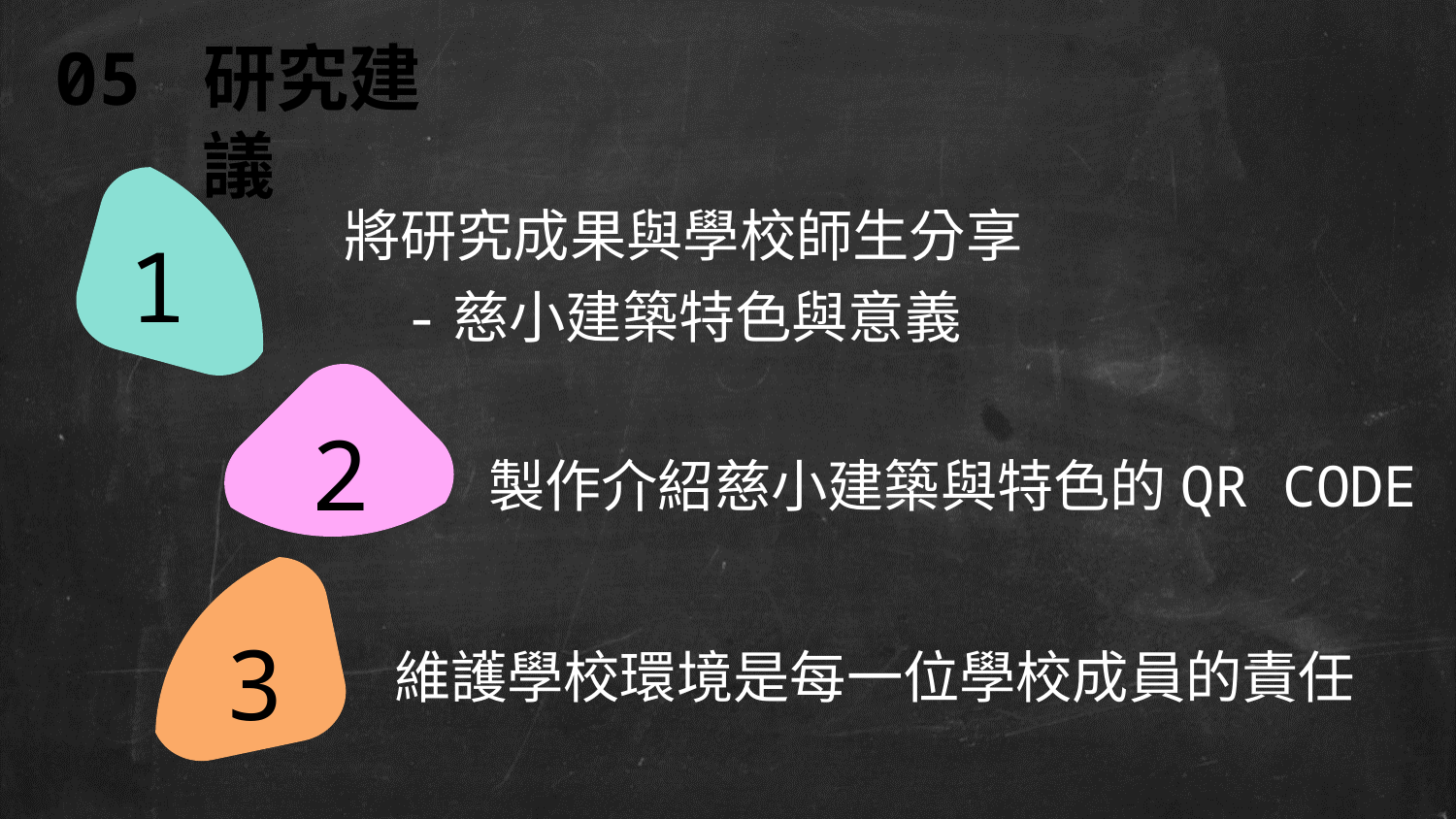

05 研究建議
將研究成果與學校師生分享
-慈小建築特色與意義

1

2

3
製作介紹慈小建築與特色的QR CODE
維護學校環境是每一位學校成員的責任